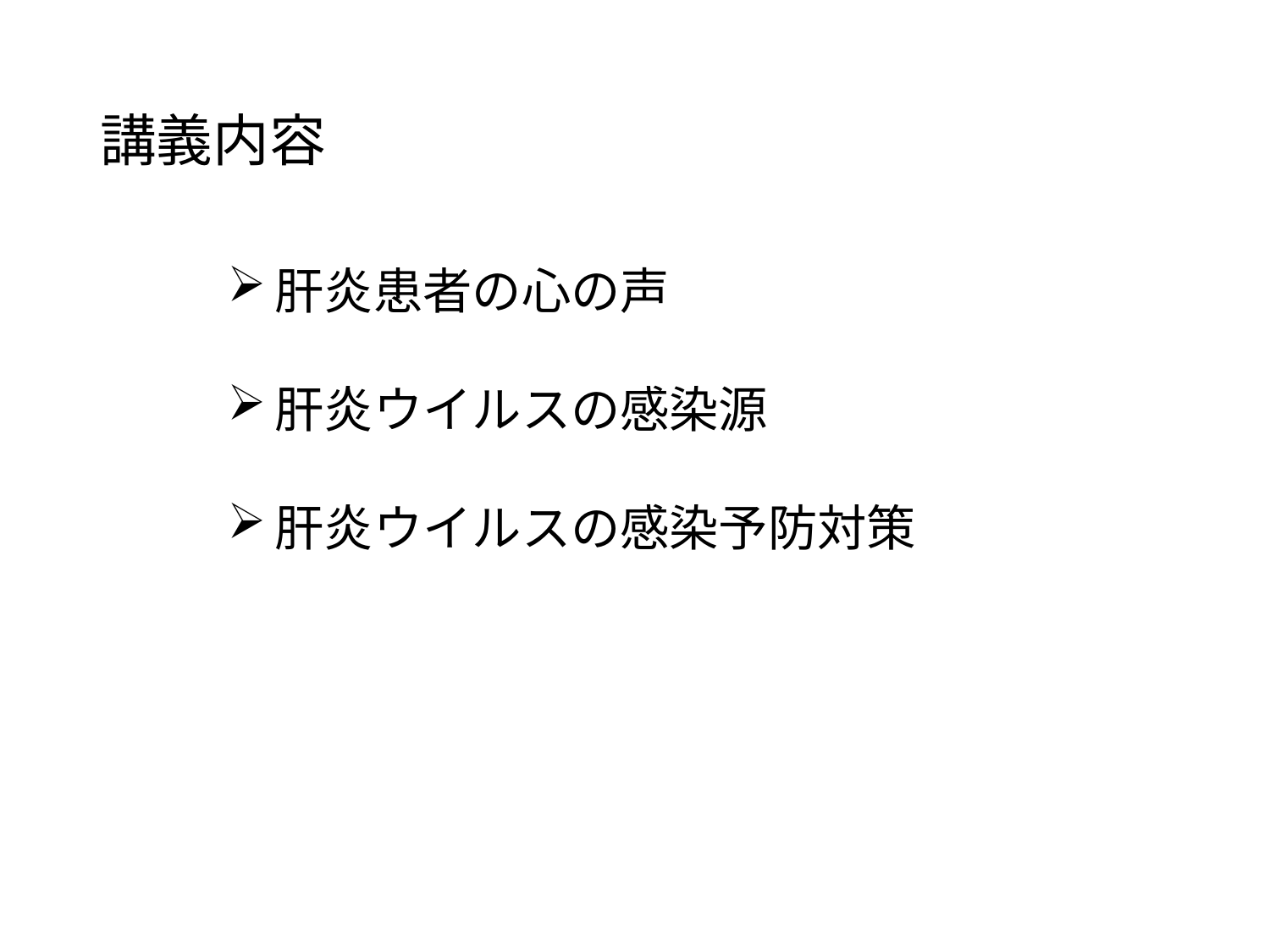

# 講義内容
肝炎患者の心の声

肝炎ウイルスの感染源

肝炎ウイルスの感染予防対策